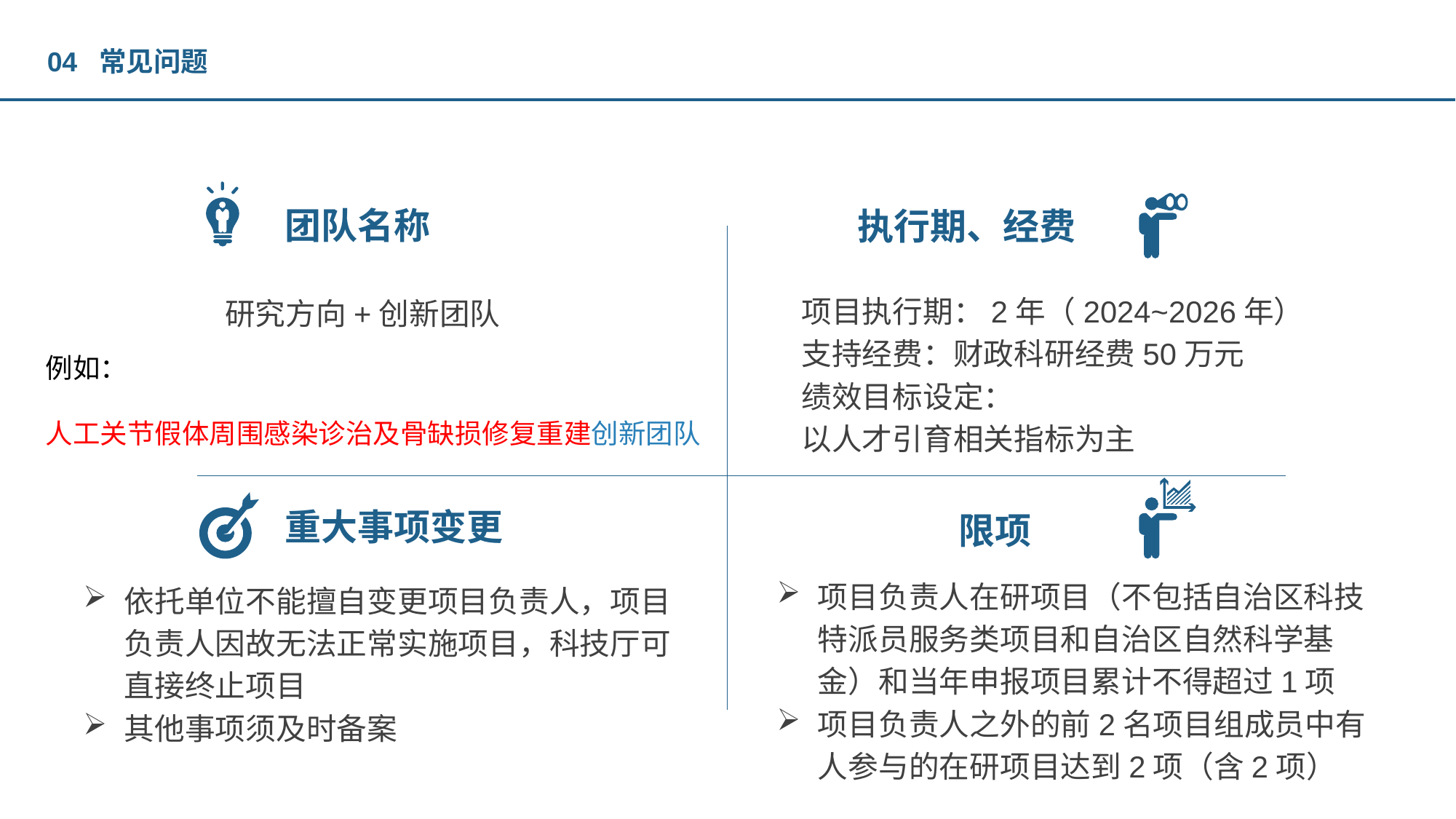

04  常见问题

团队名称
研究方向+创新团队

执行期、经费
项目执行期：2年（2024~2026年）
支持经费：财政科研经费50万元
绩效目标设定：
以人才引育相关指标为主
例如：
人工关节假体周围感染诊治及骨缺损修复重建创新团队

限项
项目负责人在研项目（不包括自治区科技特派员服务类项目和自治区自然科学基金）和当年申报项目累计不得超过1项
项目负责人之外的前2名项目组成员中有人参与的在研项目达到2项（含2项）

重大事项变更
依托单位不能擅自变更项目负责人，项目负责人因故无法正常实施项目，科技厅可直接终止项目
其他事项须及时备案